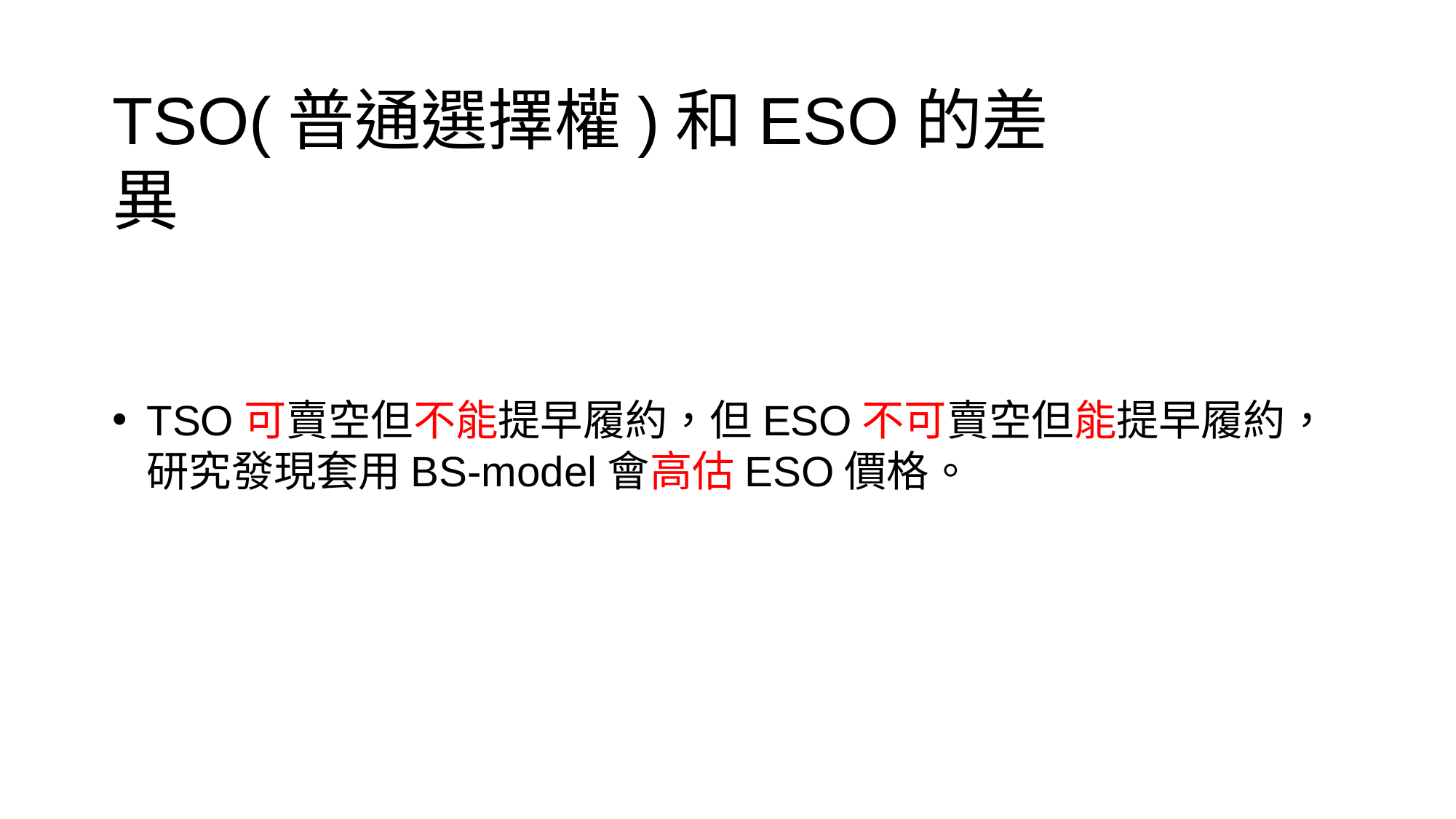

TSO(普通選擇權)和ESO的差異
TSO可賣空但不能提早履約，但ESO不可賣空但能提早履約，研究發現套用BS-model會高估ESO價格。